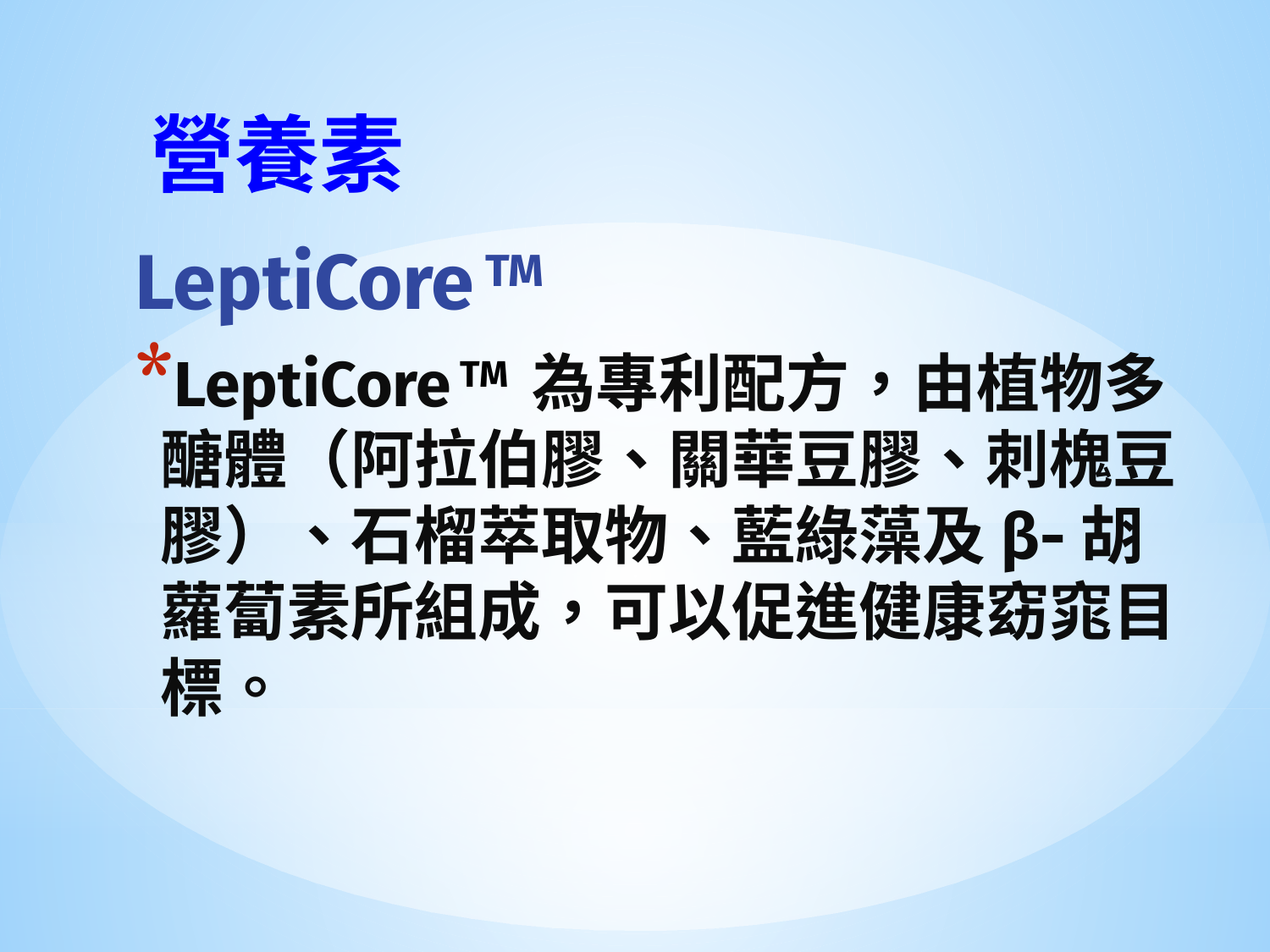

營養素
LeptiCore TM
LeptiCore TM 為專利配方，由植物多醣體（阿拉伯膠、關華豆膠、刺槐豆膠）、石榴萃取物、藍綠藻及β-胡蘿蔔素所組成，可以促進健康窈窕目標。